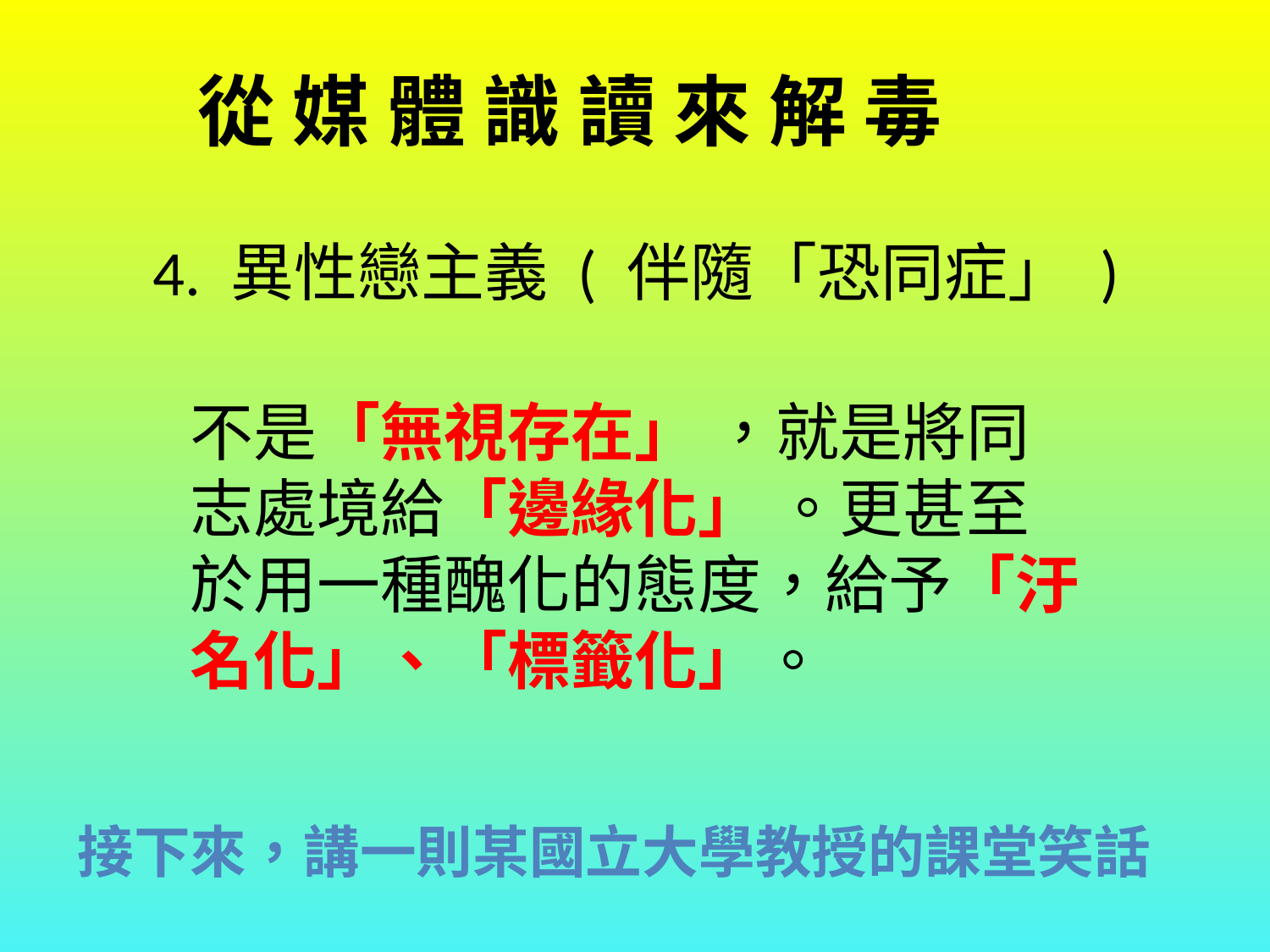

從 媒 體 識 讀 來 解 毒
4. 異性戀主義 ( 伴隨「恐同症」 )
不是「無視存在」 ，就是將同志處境給「邊緣化」 。更甚至於用一種醜化的態度，給予「汙名化」、「標籤化」。
接下來，講一則某國立大學教授的課堂笑話